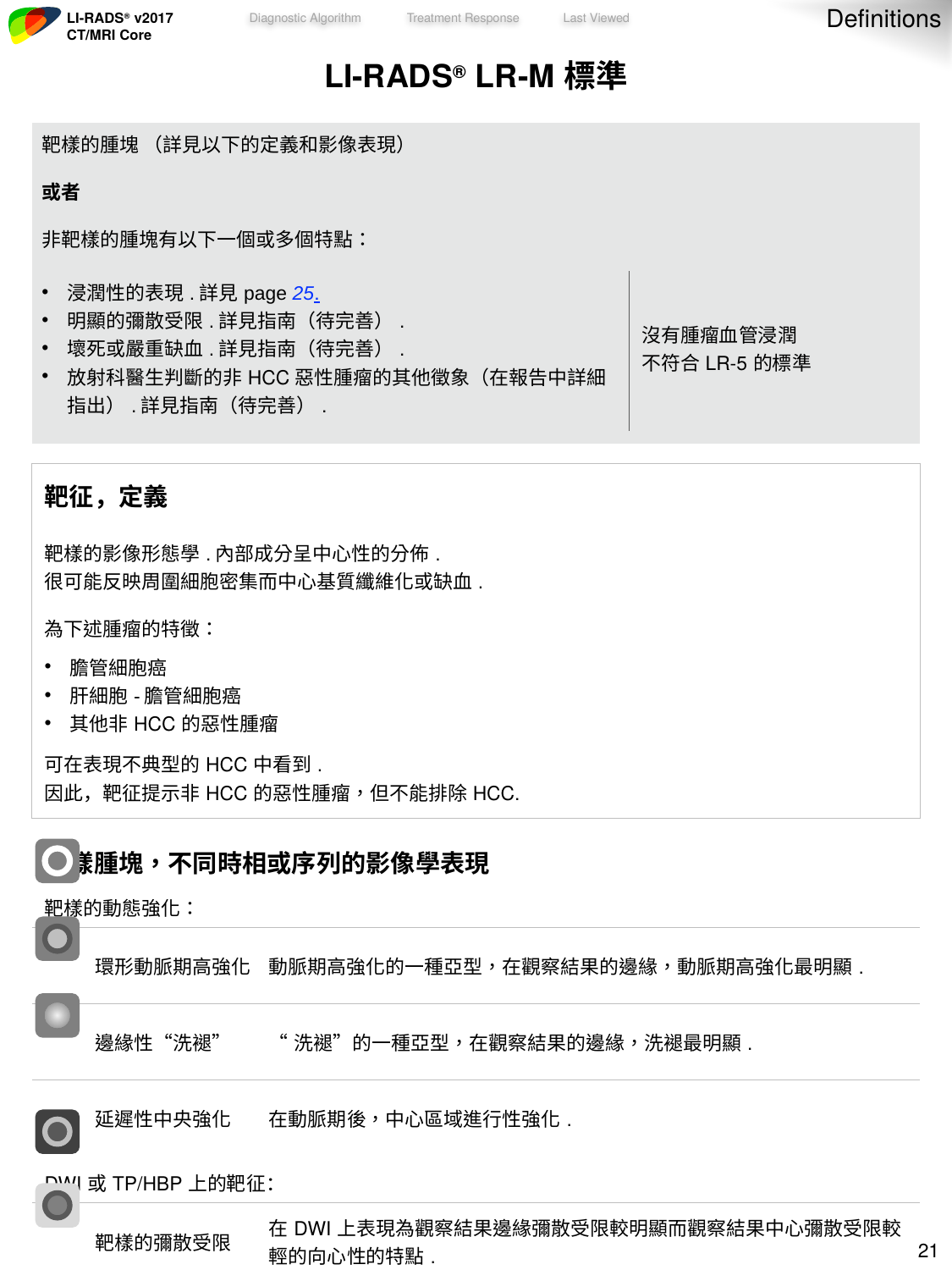

Definitions
| LI-RADS® LR-M標準 |  |  |
| --- | --- | --- |
| 靶樣的腫塊 （詳見以下的定義和影像表現） |  |  |
| 或者 |  |  |
| 非靶樣的腫塊有以下一個或多個特點： |  |  |
|  |  |  |
| 浸潤性的表現.詳見page 25. 明顯的彌散受限.詳見指南（待完善）. 壞死或嚴重缺血.詳見指南（待完善）. 放射科醫生判斷的非HCC惡性腫瘤的其他徵象（在報告中詳細指出）.詳見指南（待完善）. |  | 沒有腫瘤血管浸潤 不符合LR-5的標準 |
|  |  |  |
|  |  |  |
| 靶征，定義 |  |  |
| 靶樣的影像形態學.內部成分呈中心性的分佈. 很可能反映周圍細胞密集而中心基質纖維化或缺血. |  |  |
| 為下述腫瘤的特徵： 膽管細胞癌 肝細胞-膽管細胞癌 其他非HCC的惡性腫瘤 |  |  |
| 可在表現不典型的HCC中看到. 因此，靶征提示非HCC的惡性腫瘤，但不能排除HCC. |  |  |
|  |  |  |
| 靶樣腫塊，不同時相或序列的影像學表現 |  |  |
| 靶樣的動態強化： |  |  |
| 環形動脈期高強化 | 動脈期高強化的一種亞型，在觀察結果的邊緣，動脈期高強化最明顯. |  |
| 邊緣性“洗褪” | “洗褪”的一種亞型，在觀察結果的邊緣，洗褪最明顯. |  |
| 延遲性中央強化 | 在動脈期後，中心區域進行性強化. |  |
| DWI或TP/HBP上的靶征： |  |  |
| 靶樣的彌散受限 | 在DWI上表現為觀察結果邊緣彌散受限較明顯而觀察結果中心彌散受限較輕的向心性的特點. |  |
| 靶樣的TP或HBP表現 | 在TP或HBP上表現為觀察結果邊緣中等-明顯低信號而觀察結果中央輕度低信號的向心性的特點. |  |

21